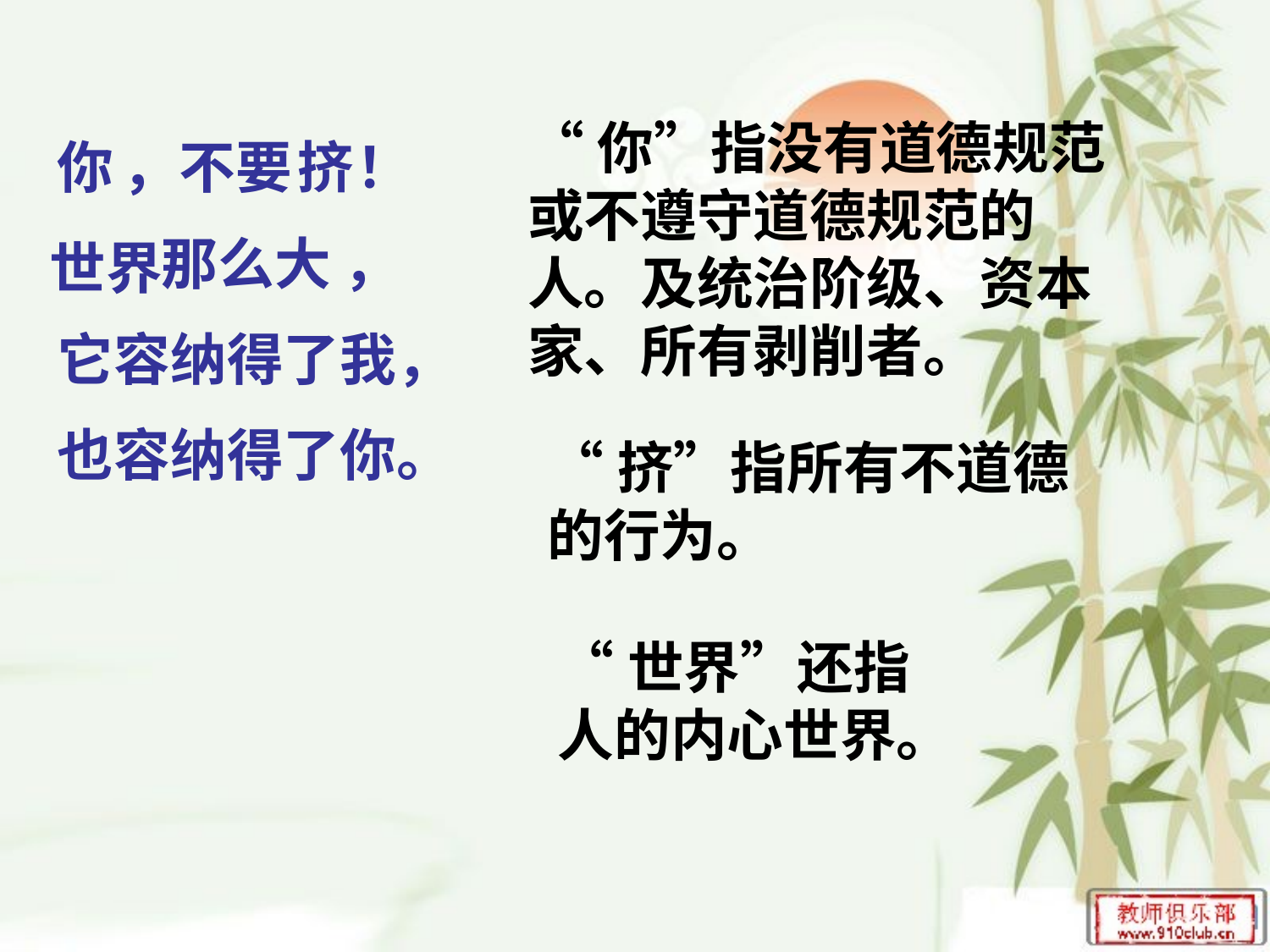

“你”指没有道德规范或不遵守道德规范的人。及统治阶级、资本家、所有剥削者。
    ，不要     ！
       那么大 ，
它容纳得了我，
也容纳得了你。
你
挤
世界

“挤”指所有不道德的行为。
“世界”还指人的内心世界。